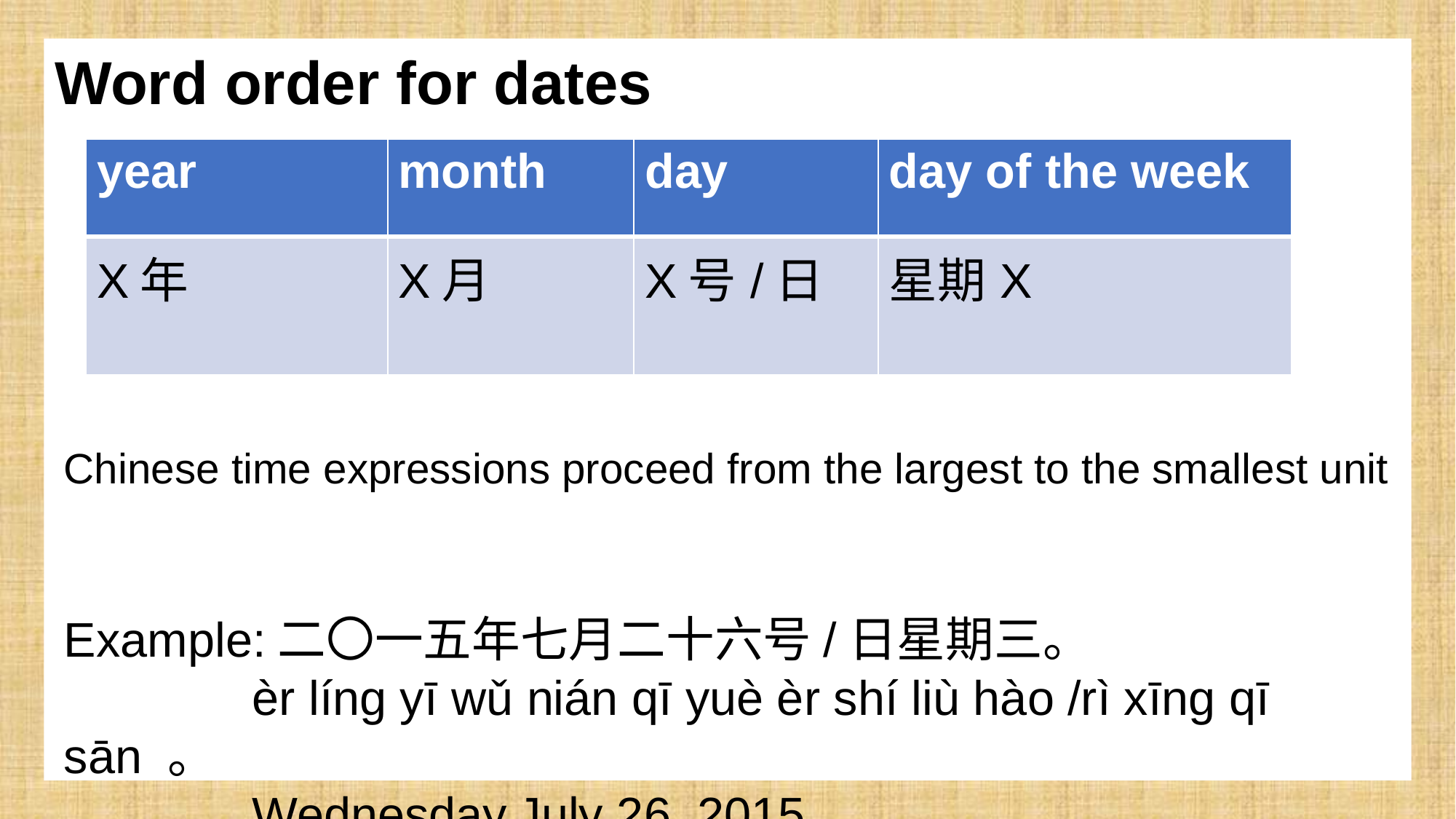

#
Word order for dates

| year | month | day | day of the week |
| --- | --- | --- | --- |
| X年 | X月 | X号/日 | 星期X |
Chinese time expressions proceed from the largest to the smallest unit

Example:二〇一五年七月二十六号/日星期三。
              èr líng yī wǔ nián qī yuè èr shí liù hào /rì xīng qī sān 。
              Wednesday,July 26, 2015